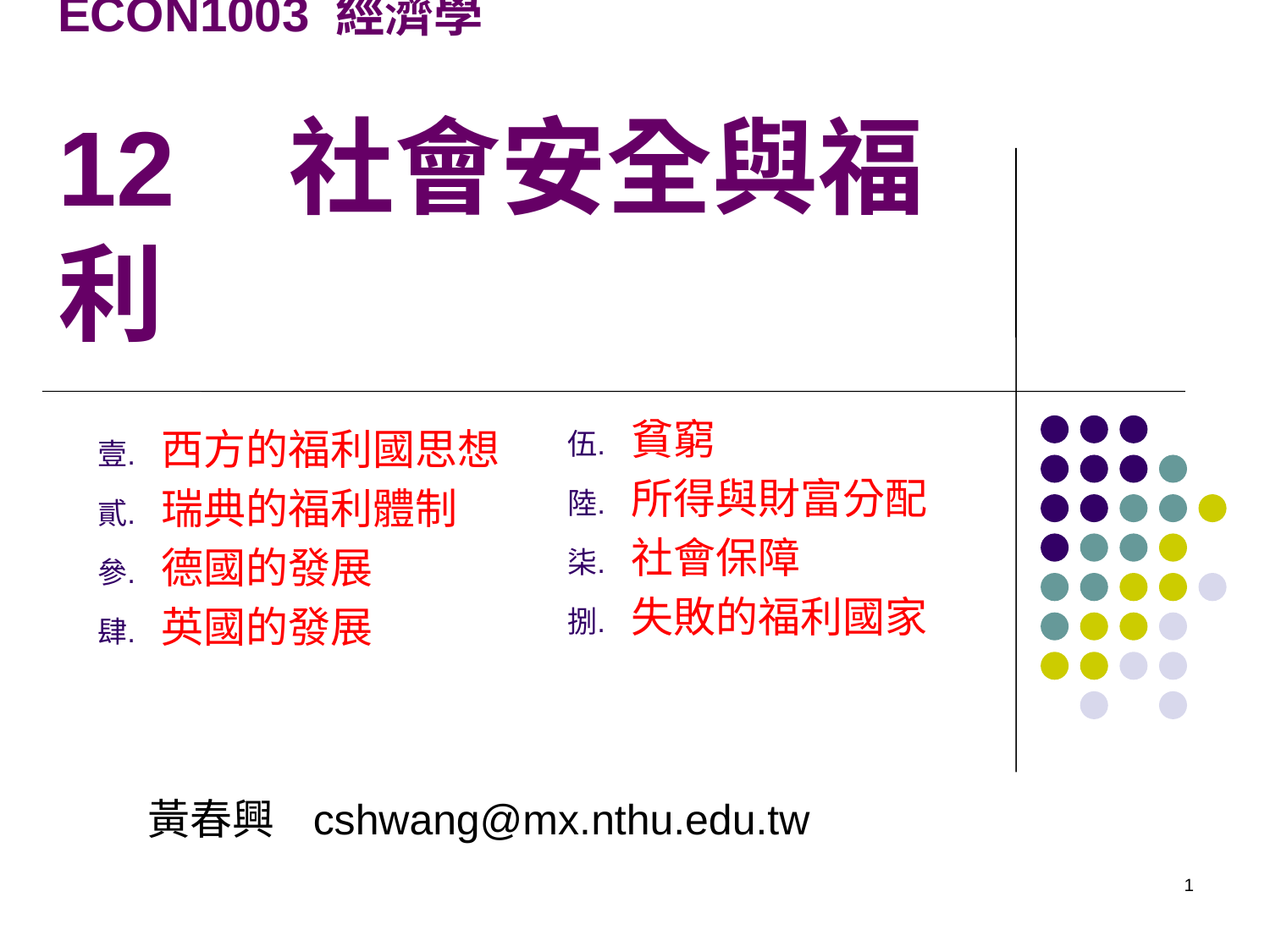

# ECON1003 經濟學 12   社會安全與福利
貧窮
所得與財富分配
社會保障
失敗的福利國家
西方的福利國思想
瑞典的福利體制
德國的發展
英國的發展
黃春興   cshwang@mx.nthu.edu.tw

1